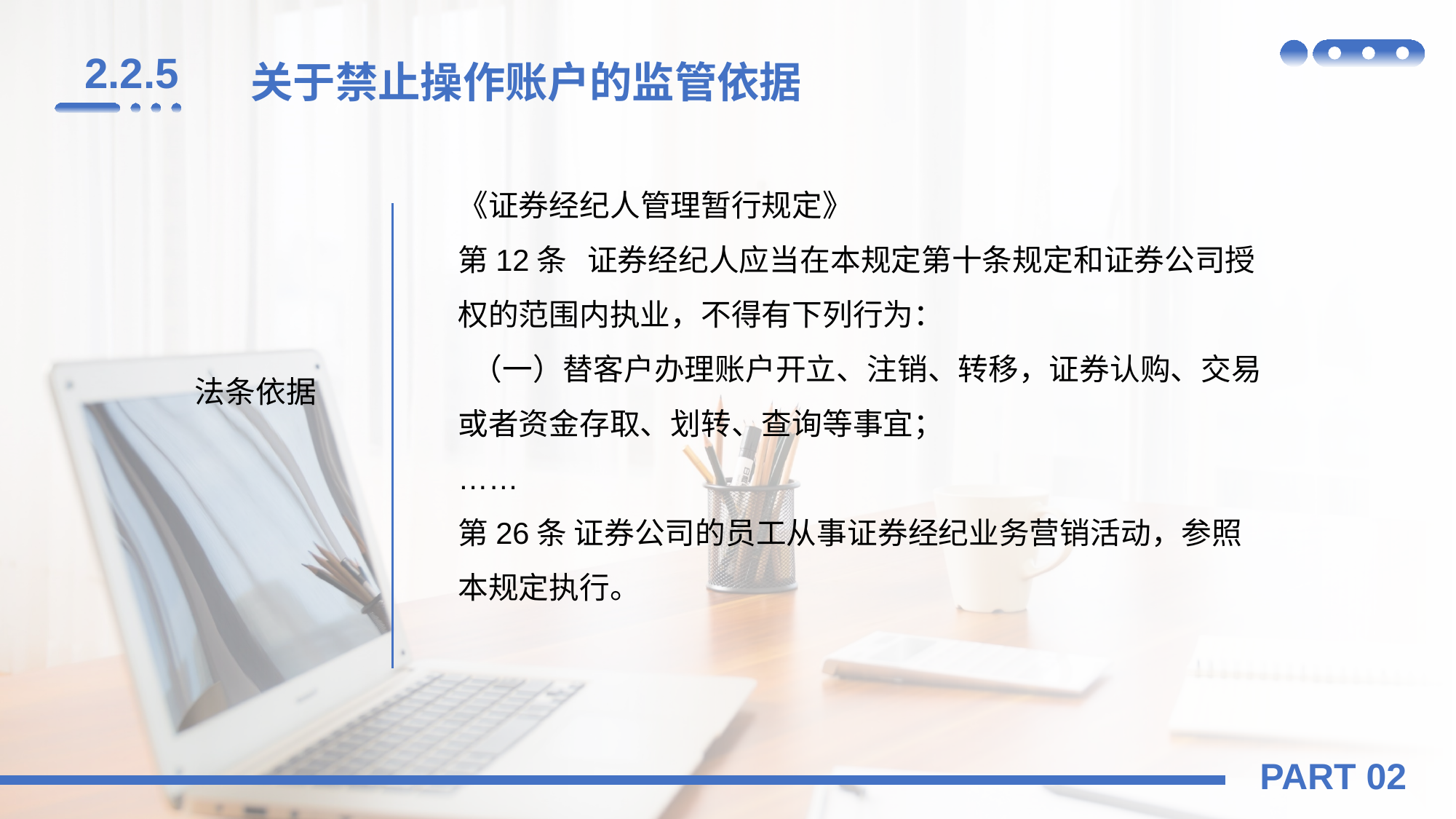

2.2.5
关于禁止操作账户的监管依据

《证券经纪人管理暂行规定》
第12条   证券经纪人应当在本规定第十条规定和证券公司授权的范围内执业，不得有下列行为：
 （一）替客户办理账户开立、注销、转移，证券认购、交易或者资金存取、划转、查询等事宜；
……
第26条 证券公司的员工从事证券经纪业务营销活动，参照本规定执行。

法条依据
PART 02